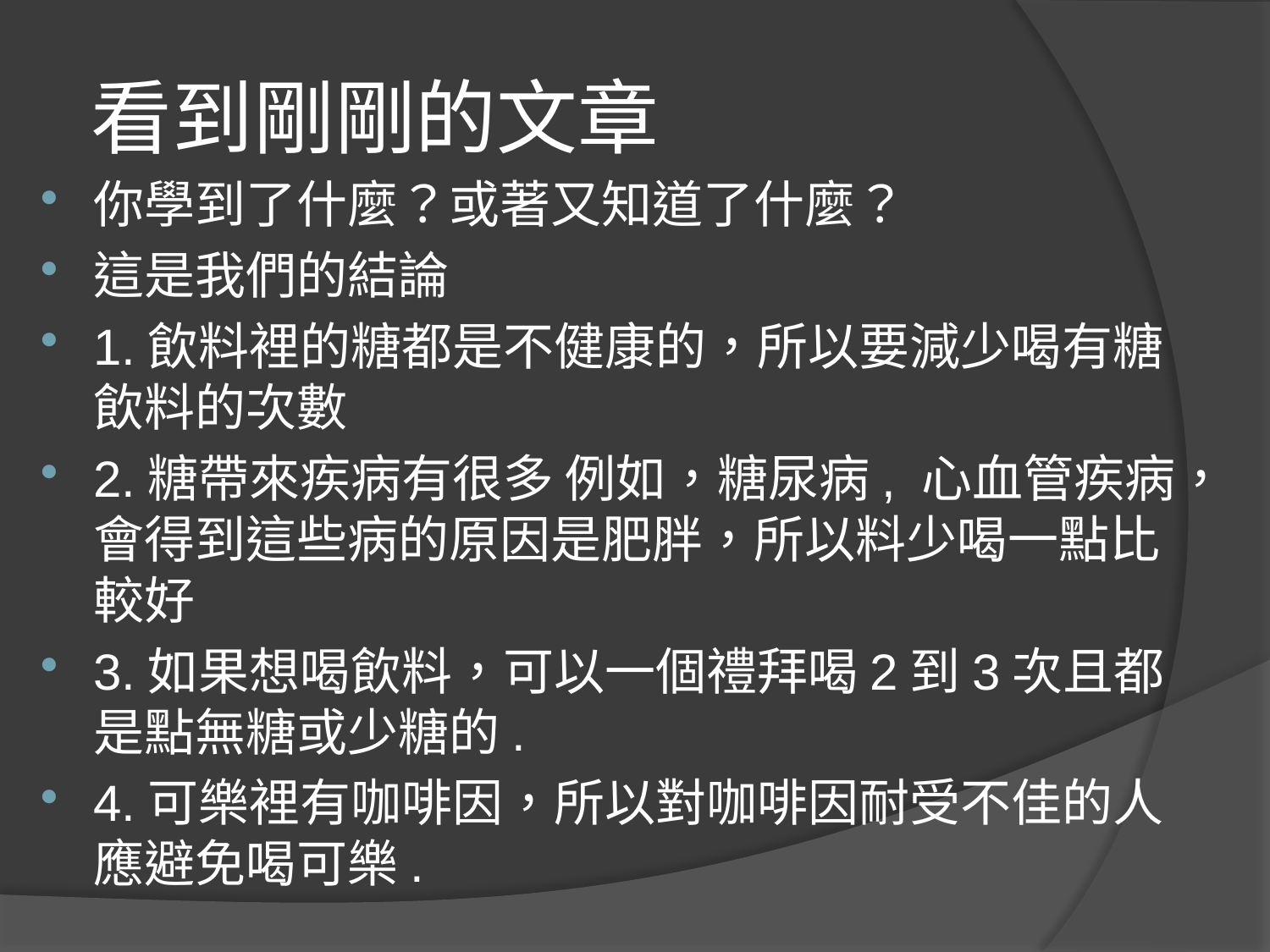

# 看到剛剛的文章
你學到了什麼？或著又知道了什麼？
這是我們的結論
1.飲料裡的糖都是不健康的，所以要減少喝有糖飲料的次數
2.糖帶來疾病有很多 例如，糖尿病, 心血管疾病，會得到這些病的原因是肥胖，所以料少喝一點比較好
3.如果想喝飲料，可以一個禮拜喝2到3次且都是點無糖或少糖的.
4.可樂裡有咖啡因，所以對咖啡因耐受不佳的人應避免喝可樂.